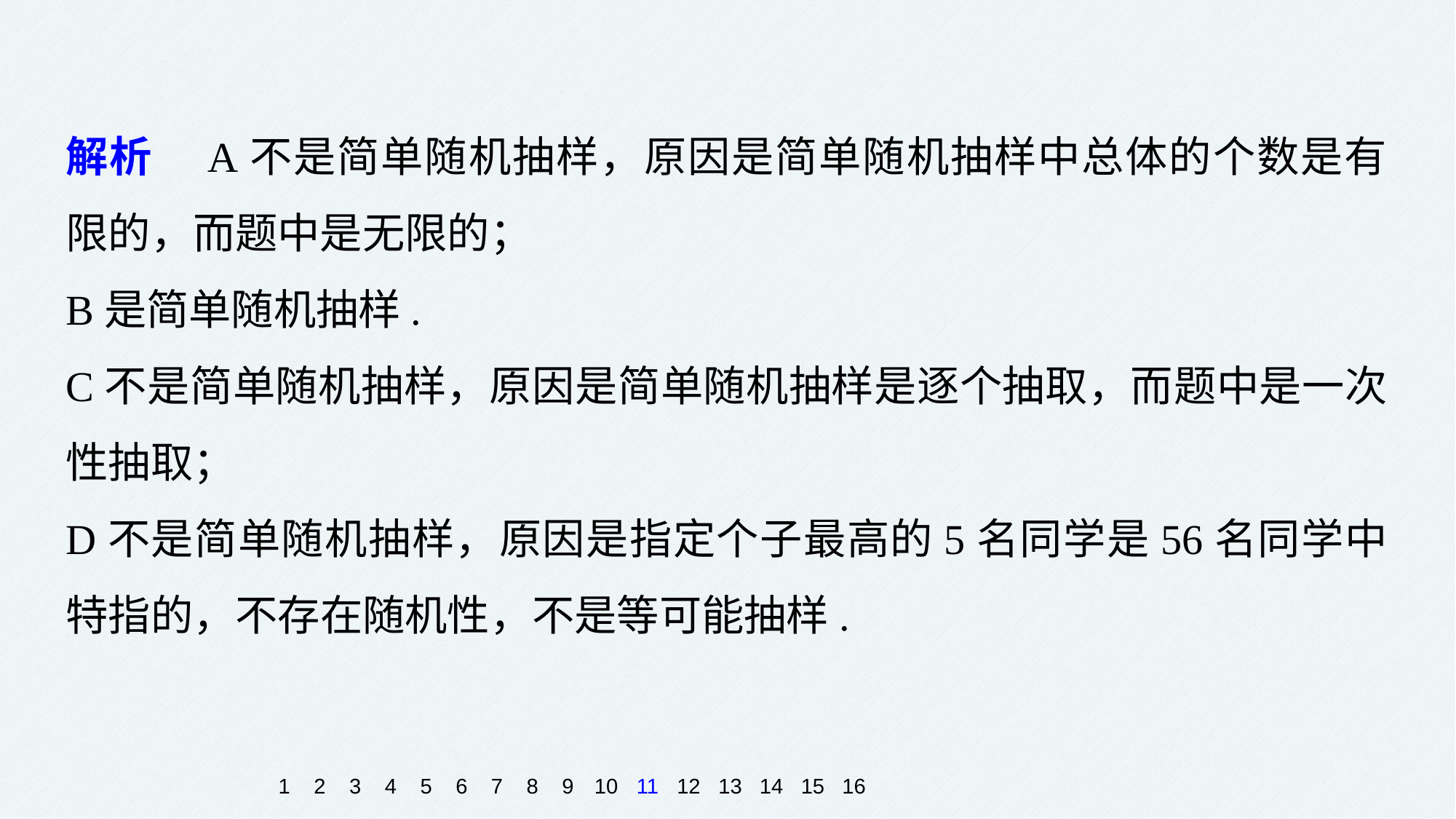

解析　A不是简单随机抽样，原因是简单随机抽样中总体的个数是有限的，而题中是无限的；
B是简单随机抽样.
C不是简单随机抽样，原因是简单随机抽样是逐个抽取，而题中是一次性抽取；
D不是简单随机抽样，原因是指定个子最高的5名同学是56名同学中特指的，不存在随机性，不是等可能抽样.
1
2
3
4
5
6
7
8
9
10
11
12
13
14
15
16